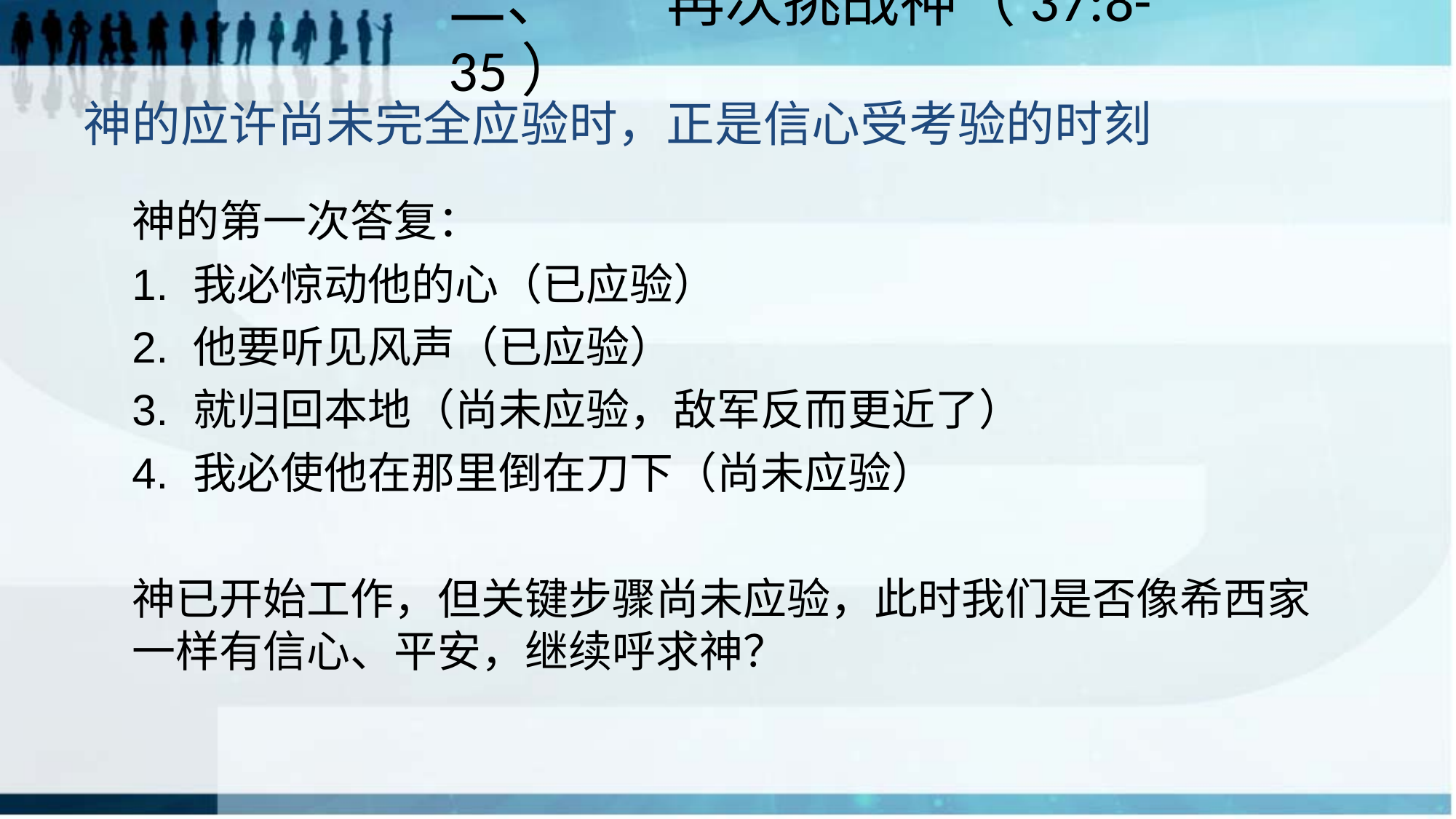

二、	再次挑战神（37:8-35）
# 神的应许尚未完全应验时，正是信心受考验的时刻
神的第一次答复：
我必惊动他的心（已应验）
他要听见风声（已应验）
就归回本地（尚未应验，敌军反而更近了）
我必使他在那里倒在刀下（尚未应验）

神已开始工作，但关键步骤尚未应验，此时我们是否像希西家一样有信心、平安，继续呼求神？